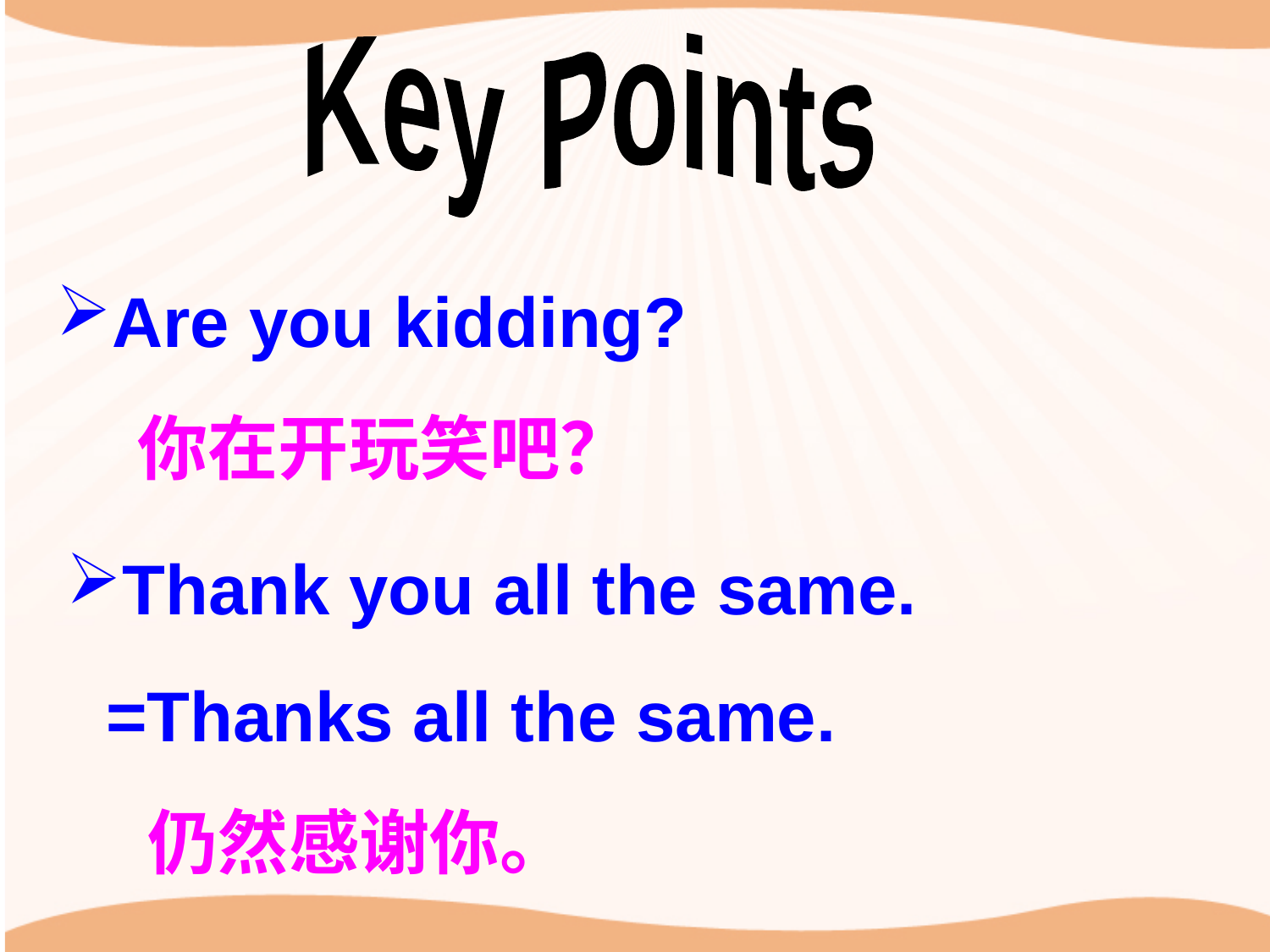

Key Points
Are you kidding?
    你在开玩笑吧？
Thank you all the same.
  =Thanks all the same.
    仍然感谢你。